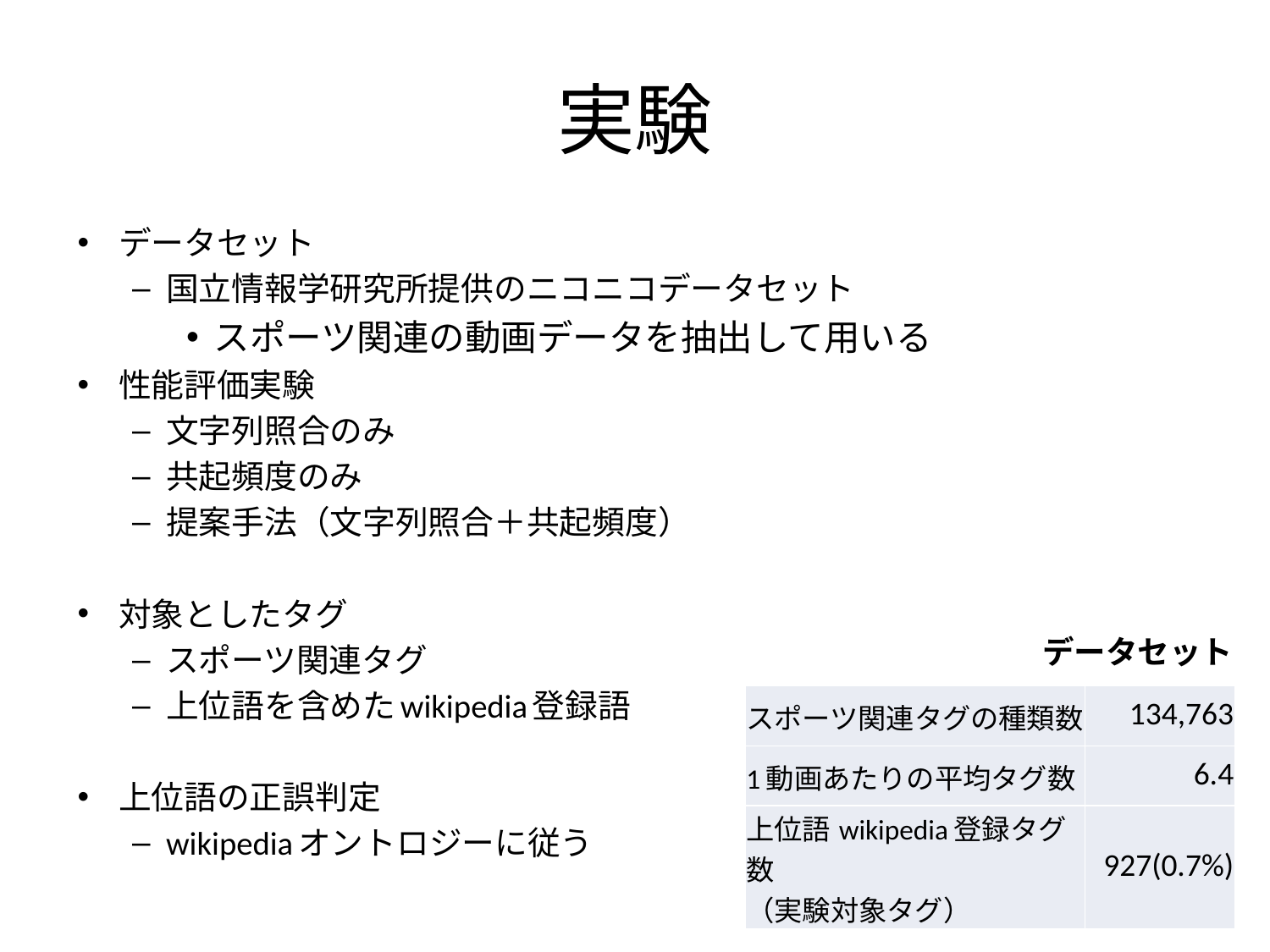

# 実験
データセット
国立情報学研究所提供のニコニコデータセット
スポーツ関連の動画データを抽出して用いる
性能評価実験
文字列照合のみ
共起頻度のみ
提案手法（文字列照合＋共起頻度）

対象としたタグ
スポーツ関連タグ
上位語を含めたwikipedia登録語

上位語の正誤判定
wikipediaオントロジーに従う

データセット
| スポーツ関連タグの種類数 | 134,763 |
| --- | --- |
| 1動画あたりの平均タグ数 | 6.4 |
| 上位語wikipedia登録タグ数 （実験対象タグ） | 927(0.7%) |